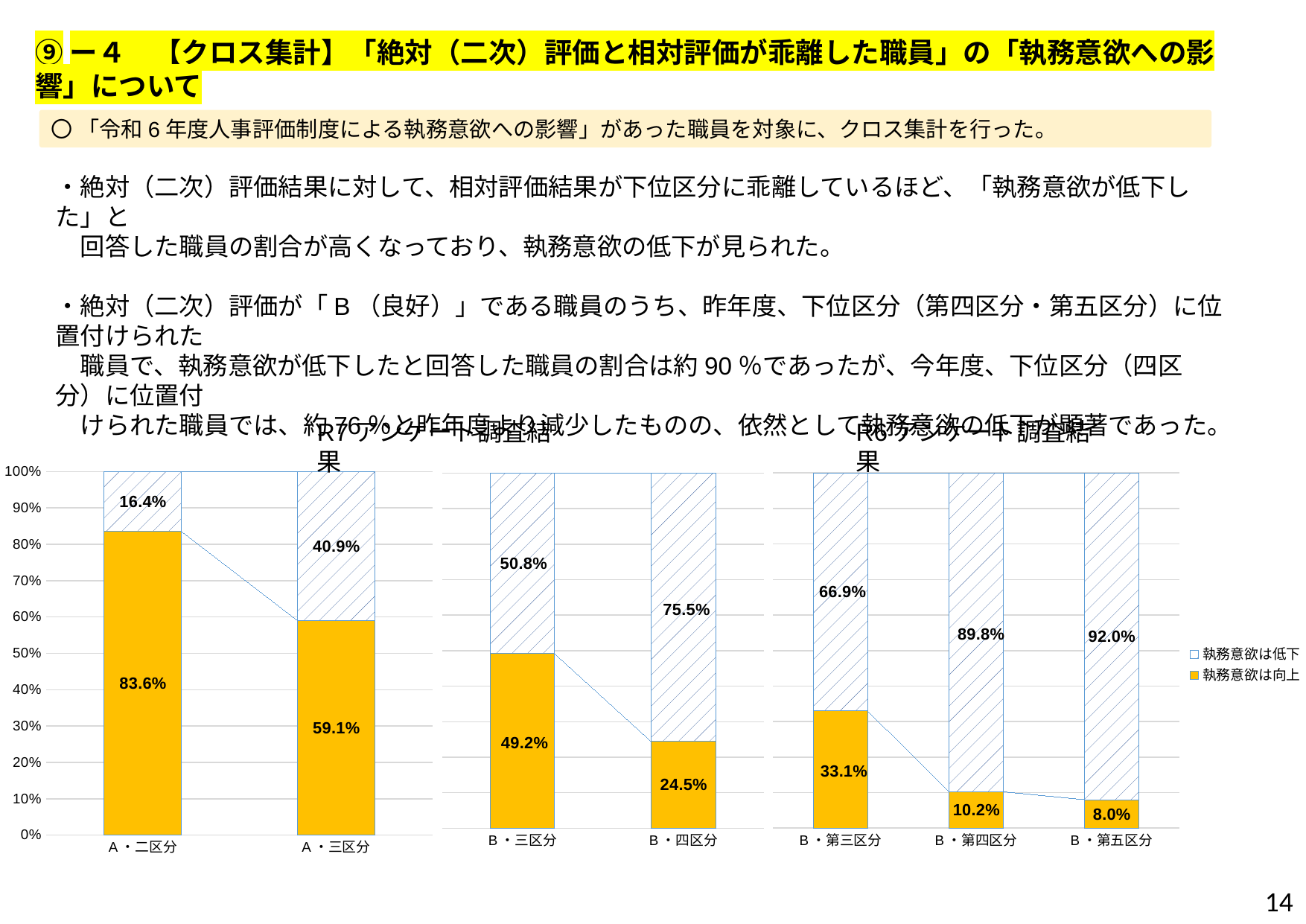

⑨ー４　【クロス集計】「絶対（二次）評価と相対評価が乖離した職員」の「執務意欲への影響」について
〇 「令和6年度人事評価制度による執務意欲への影響」があった職員を対象に、クロス集計を行った。
・絶対（二次）評価結果に対して、相対評価結果が下位区分に乖離しているほど、「執務意欲が低下した」と
　回答した職員の割合が高くなっており、執務意欲の低下が見られた。

・絶対（二次）評価が「B（良好）」である職員のうち、昨年度、下位区分（第四区分・第五区分）に位置付けられた
　職員で、執務意欲が低下したと回答した職員の割合は約90％であったが、今年度、下位区分（四区分）に位置付
　けられた職員では、約76％と昨年度より減少したものの、依然として執務意欲の低下が顕著であった。
R7アンケート調査結果
R6アンケート調査結果

### Chart

| Category | 執務意欲は向上 | 執務意欲は低下 |
|---|---|---|
| B・第三区分 | 0.3305489260143198 | 0.6694510739856802 |
| B・第四区分 | 0.10236220472440945 | 0.8976377952755905 |
| B・第五区分 | 0.08 | 0.92 |

### Chart

| Category | 執務意欲は向上 | 執務意欲は低下 |
|---|---|---|
| B・三区分 | 0.49191848208011246 | 0.5080815179198875 |
| B・四区分 | 0.24468085106382978 | 0.7553191489361702 |

### Chart

| Category | 執務意欲は向上 | 執務意欲は低下 |
|---|---|---|
| A・二区分 | 0.8358458961474037 | 0.16415410385259632 |
| A・三区分 | 0.5909090909090909 | 0.4090909090909091 |
14